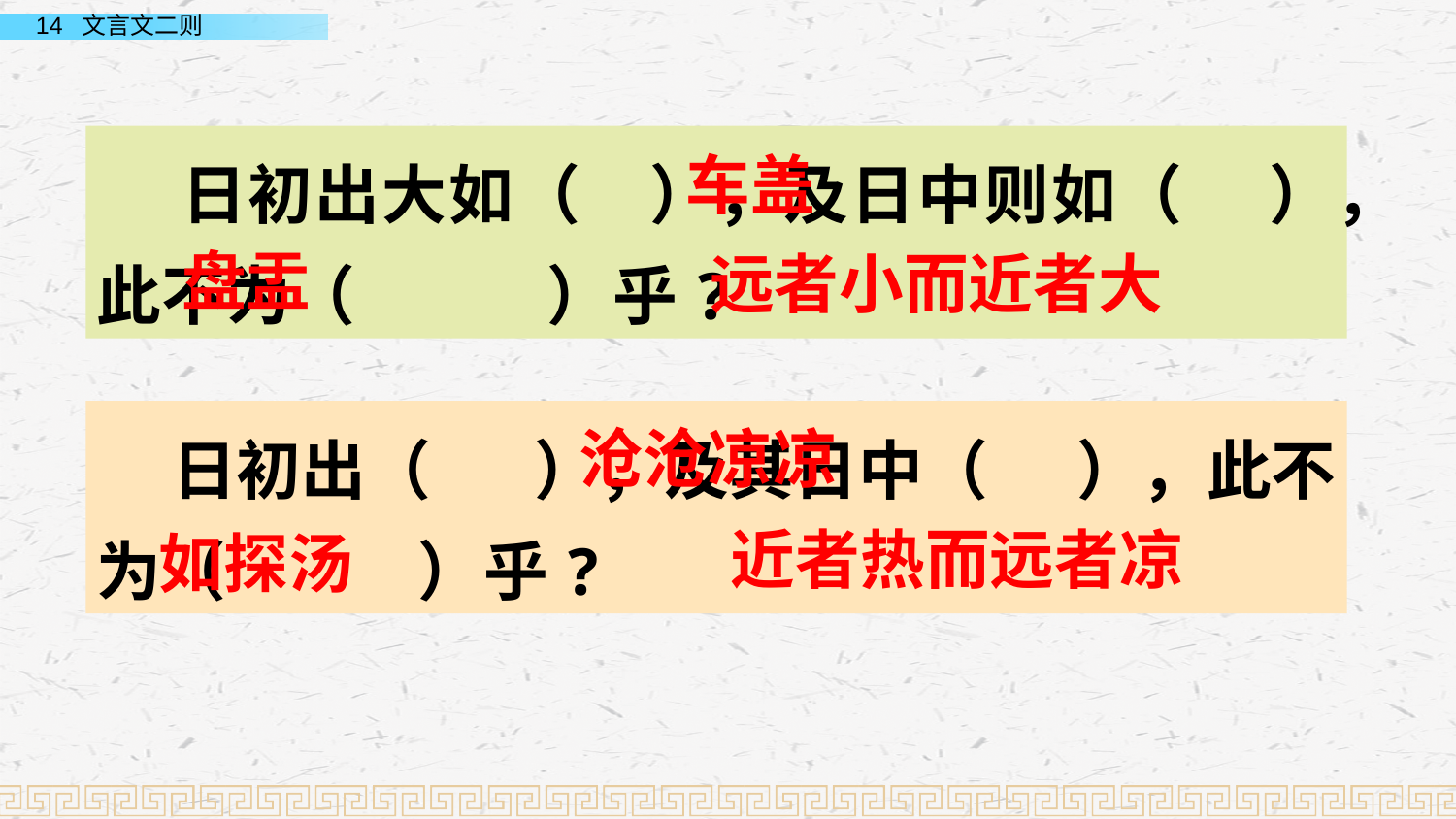

日初出大如（    ），及日中则如（     ），此不为（             ）乎?
车盖
盘盂
远者小而近者大
    日初出（       ），及其日中（      ），此不为（             ）乎?
沧沧凉凉
近者热而远者凉
如探汤